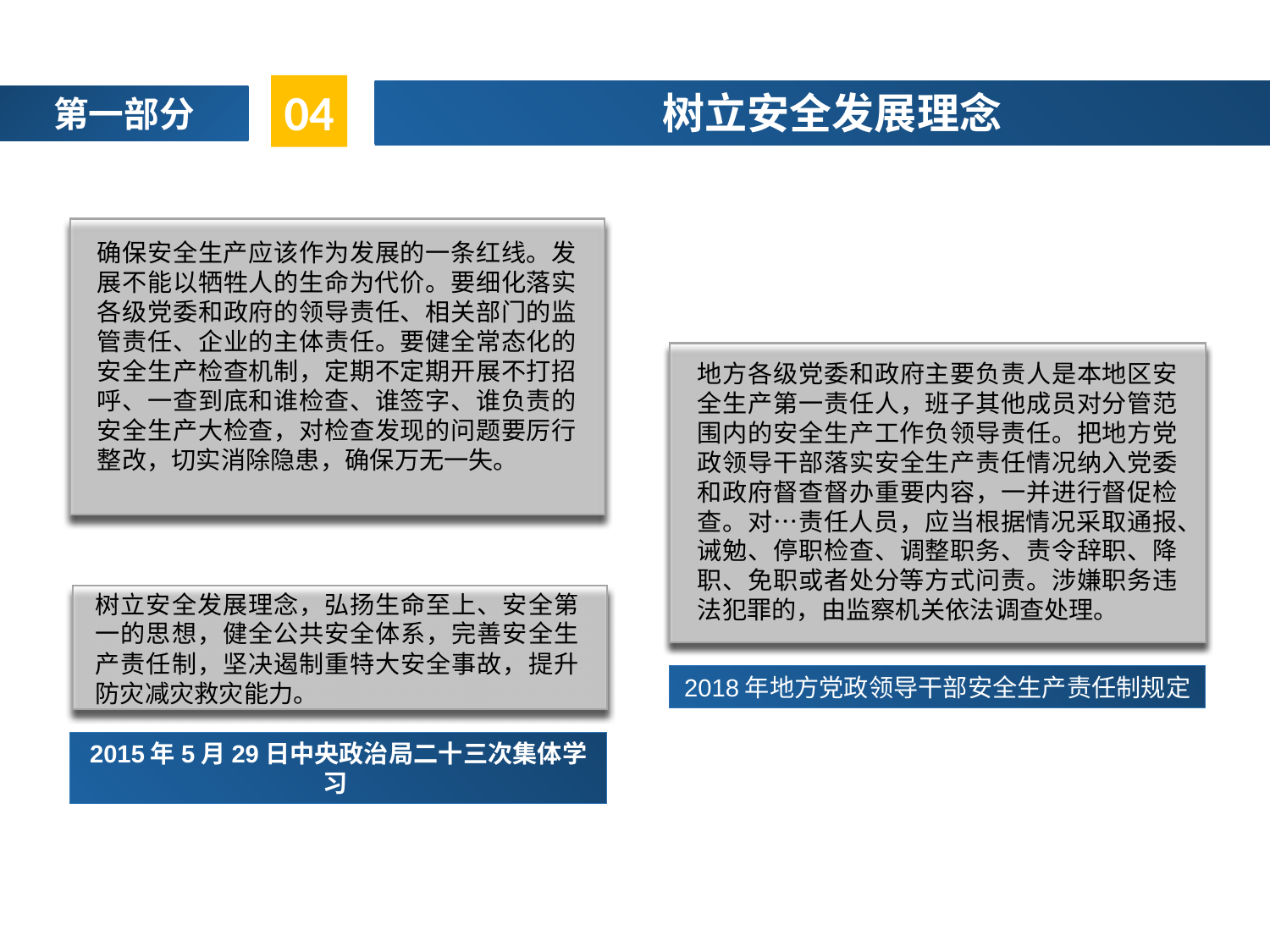

04
树立安全发展理念

第一部分

确保安全生产应该作为发展的一条红线。发展不能以牺牲人的生命为代价。要细化落实各级党委和政府的领导责任、相关部门的监管责任、企业的主体责任。要健全常态化的安全生产检查机制，定期不定期开展不打招呼、一查到底和谁检查、谁签字、谁负责的安全生产大检查，对检查发现的问题要厉行整改，切实消除隐患，确保万无一失。
2015年5月29日中央政治局二十三次集体学习
树立安全发展理念，弘扬生命至上、安全第一的思想，健全公共安全体系，完善安全生产责任制，坚决遏制重特大安全事故，提升防灾减灾救灾能力。

地方各级党委和政府主要负责人是本地区安全生产第一责任人，班子其他成员对分管范围内的安全生产工作负领导责任。把地方党政领导干部落实安全生产责任情况纳入党委和政府督查督办重要内容，一并进行督促检查。对…责任人员，应当根据情况采取通报、诫勉、停职检查、调整职务、责令辞职、降职、免职或者处分等方式问责。涉嫌职务违法犯罪的，由监察机关依法调查处理。
2018年地方党政领导干部安全生产责任制规定